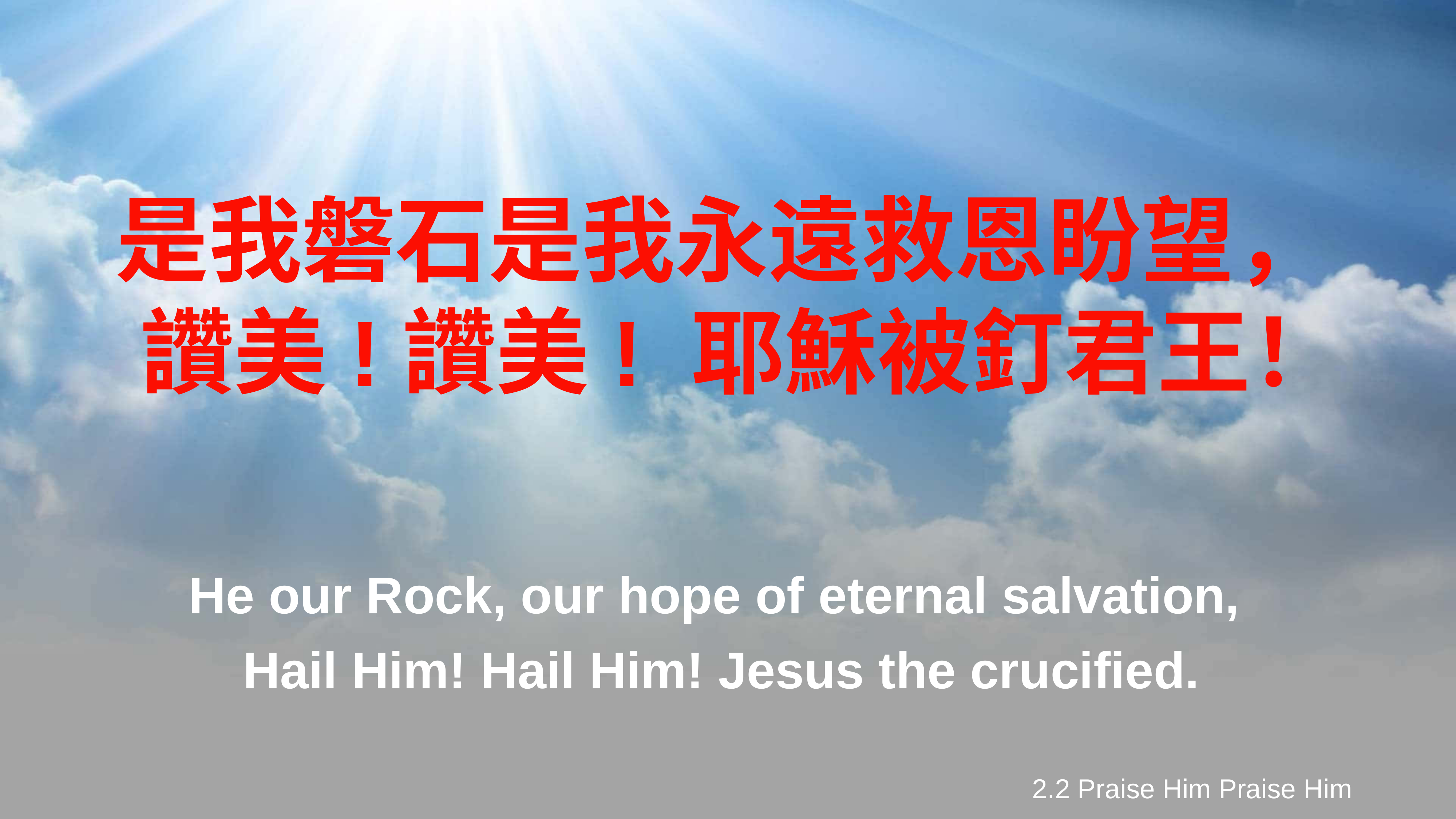

是我磐石是我永遠救恩盼望，
讚美!讚美! 耶穌被釘君王！
He our Rock, our hope of eternal salvation,
Hail Him! Hail Him! Jesus the crucified.
2.2 Praise Him Praise Him